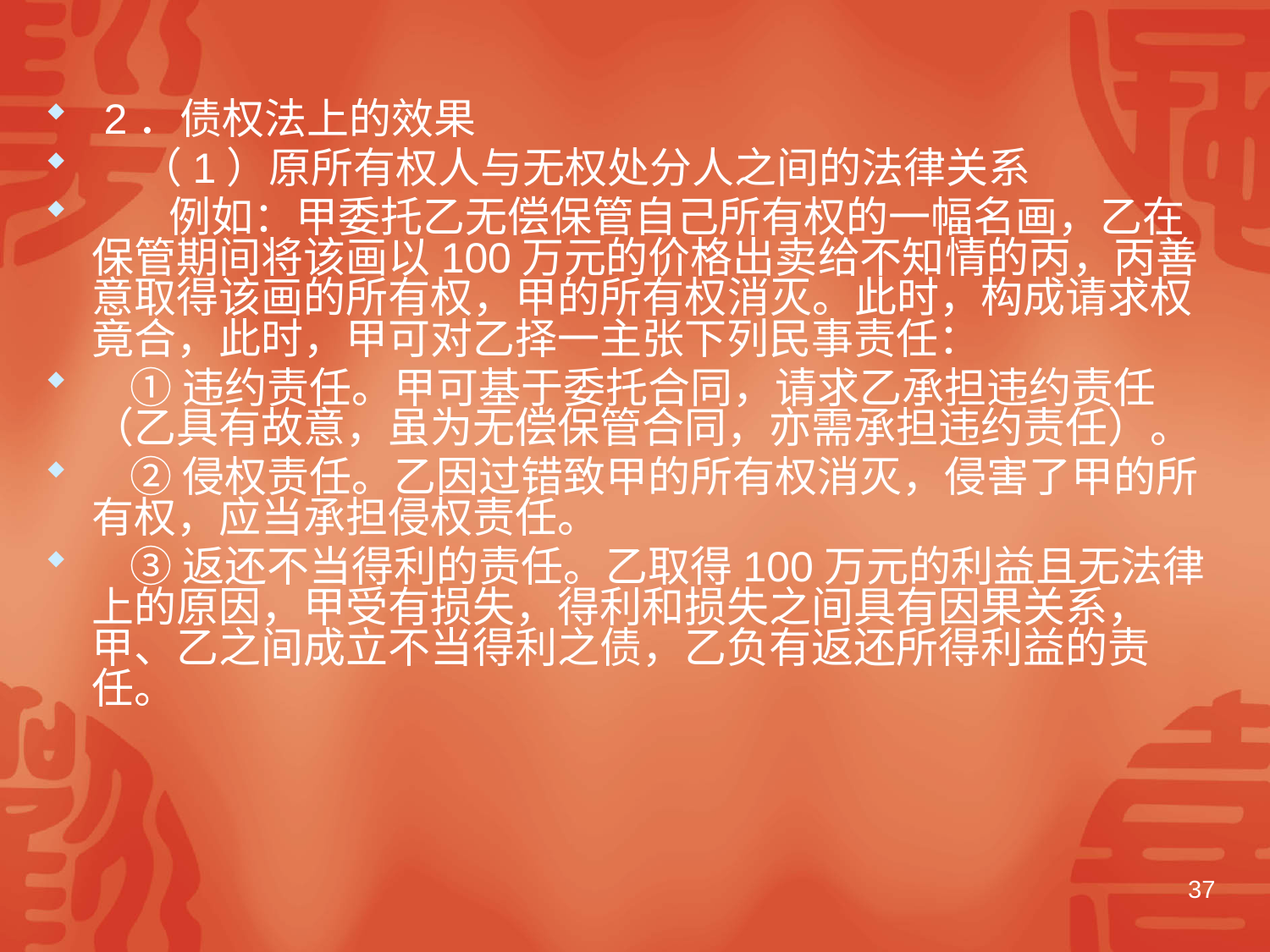

#
 2．债权法上的效果
    （1）原所有权人与无权处分人之间的法律关系
       例如：甲委托乙无偿保管自己所有权的一幅名画，乙在保管期间将该画以100万元的价格出卖给不知情的丙，丙善意取得该画的所有权，甲的所有权消灭。此时，构成请求权竟合，此时，甲可对乙择一主张下列民事责任：
    ①违约责任。甲可基于委托合同，请求乙承担违约责任（乙具有故意，虽为无偿保管合同，亦需承担违约责任）。
    ②侵权责任。乙因过错致甲的所有权消灭，侵害了甲的所有权，应当承担侵权责任。
    ③返还不当得利的责任。乙取得100万元的利益且无法律上的原因，甲受有损失，得利和损失之间具有因果关系，甲、乙之间成立不当得利之债，乙负有返还所得利益的责任。
37